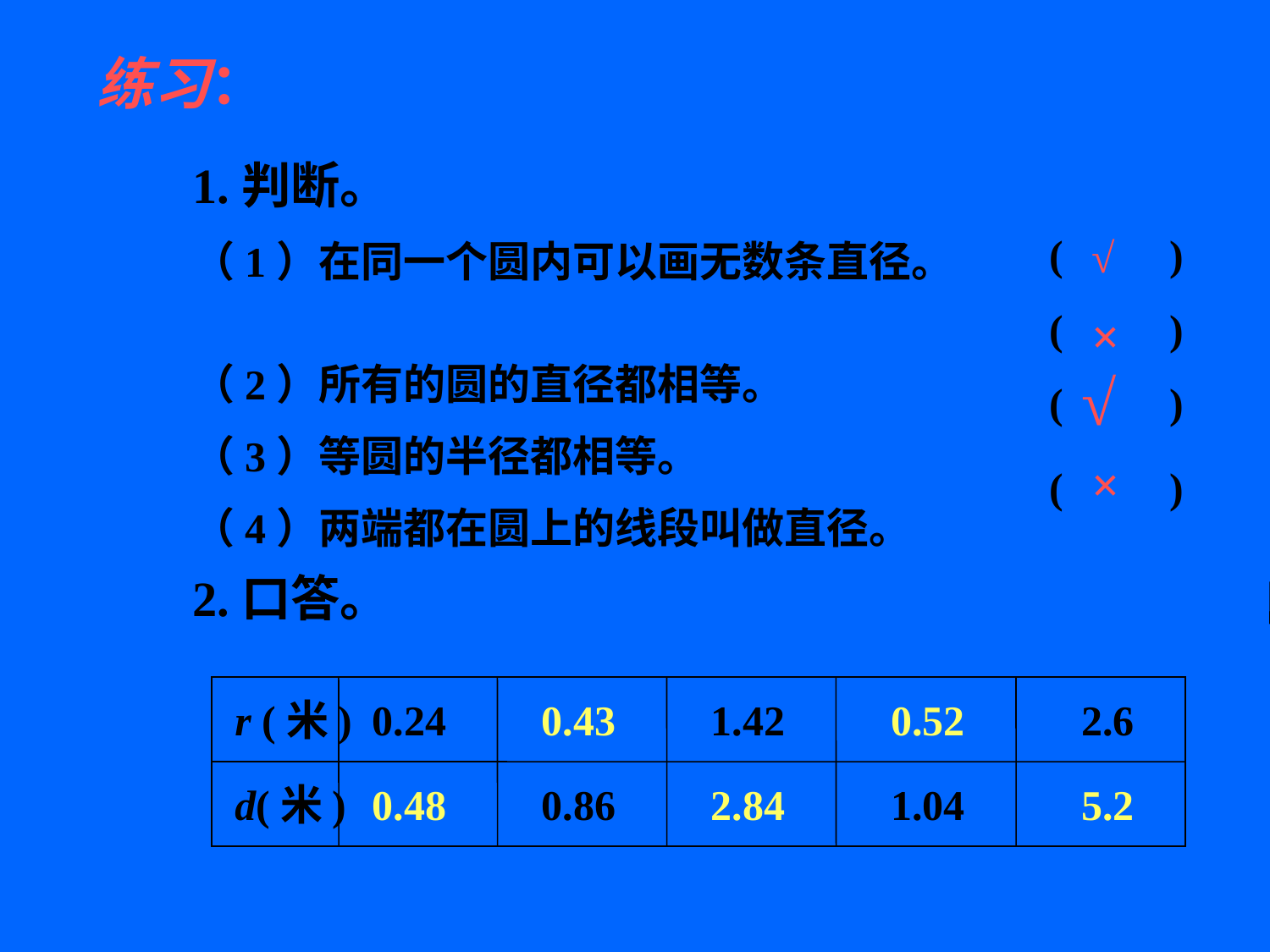

练习：
1.判断。
（1）在同一个圆内可以画无数条直径。
（2）所有的圆的直径都相等。
（3）等圆的半径都相等。
（4）两端都在圆上的线段叫做直径。
   (          )
√
   (          )
×
√
   (          )
×
   (          )
2.口答。

r (米)
0.24
0.43
1.42
0.52
2.6

d(米)
0.48
0.86
2.84
1.04
5.2